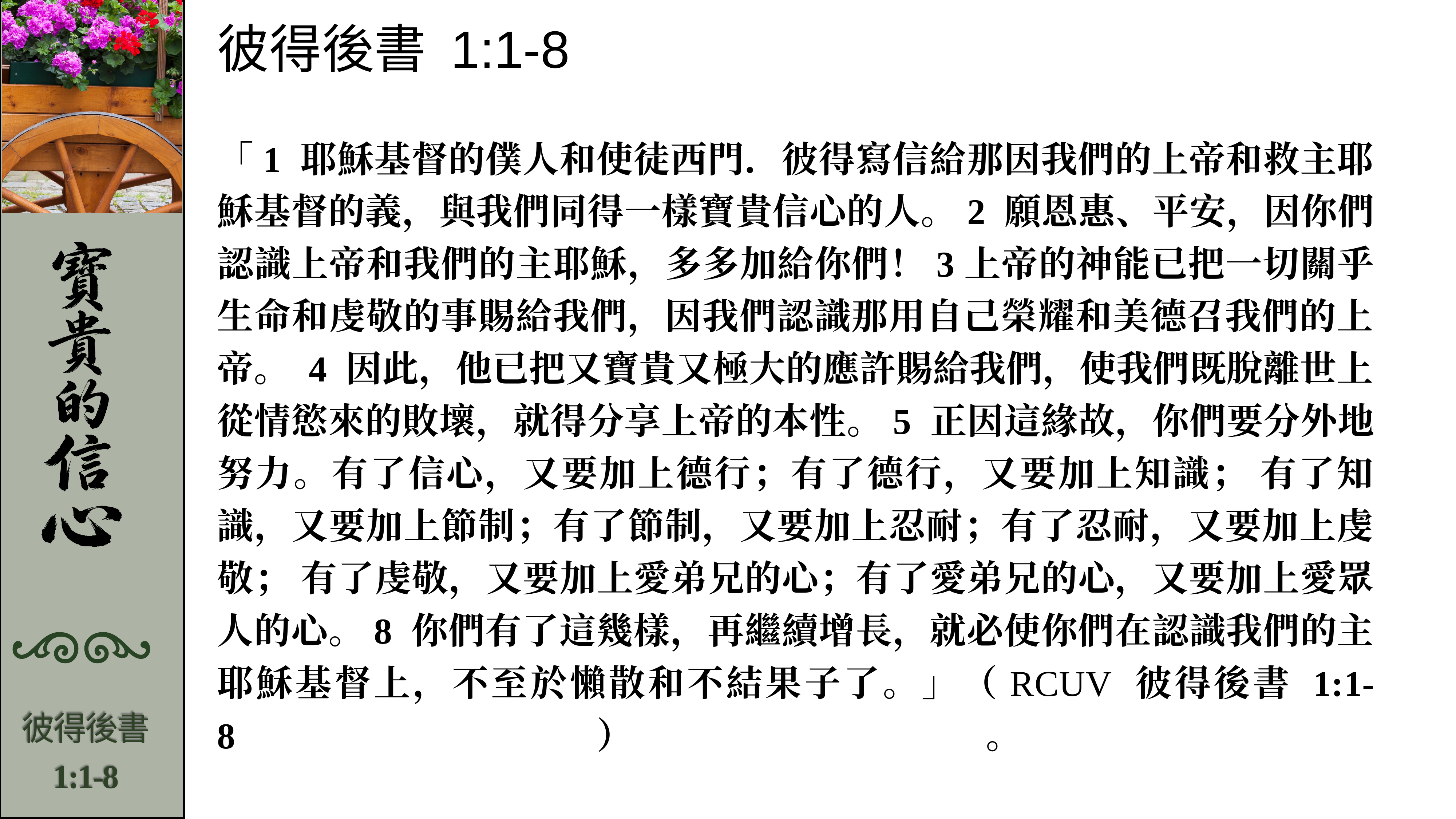

彼得後書 1:1-8
「1 耶穌基督的僕人和使徒西門．彼得寫信給那因我們的上帝和救主耶穌基督的義，與我們同得一樣寶貴信心的人。2 願恩惠、平安，因你們認識上帝和我們的主耶穌，多多加給你們！3上帝的神能已把一切關乎生命和虔敬的事賜給我們，因我們認識那用自己榮耀和美德召我們的上帝。 4 因此，他已把又寶貴又極大的應許賜給我們，使我們既脫離世上從情慾來的敗壞，就得分享上帝的本性。5 正因這緣故，你們要分外地努力。有了信心，又要加上德行；有了德行，又要加上知識； 有了知識，又要加上節制；有了節制，又要加上忍耐；有了忍耐，又要加上虔敬； 有了虔敬，又要加上愛弟兄的心；有了愛弟兄的心，又要加上愛眾人的心。8 你們有了這幾樣，再繼續增長，就必使你們在認識我們的主耶穌基督上，不至於懶散和不結果子了。」（RCUV 彼得後書 1:1-8）。